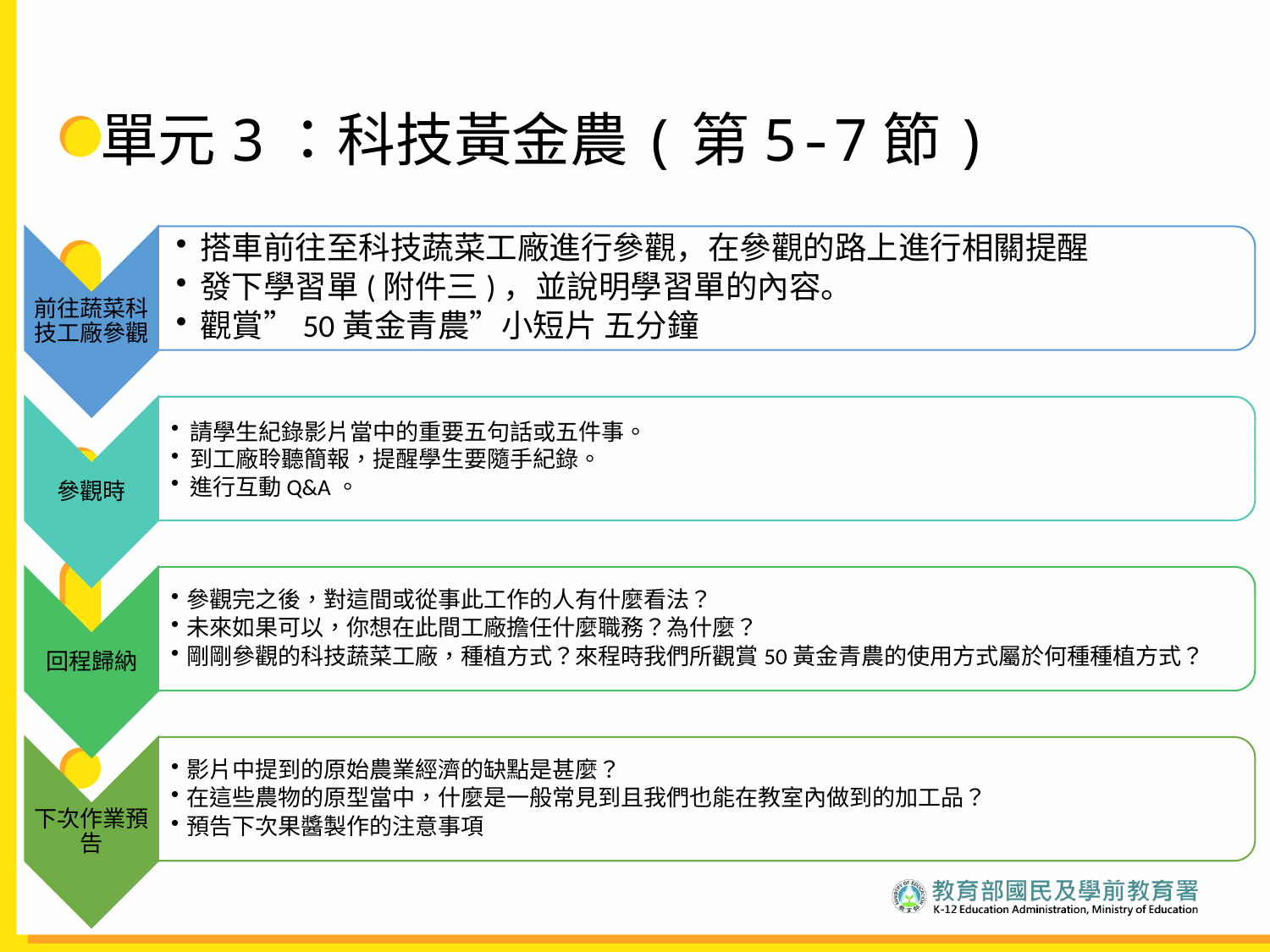

# 單元3：科技黃金農(第5-7節)
前往蔬菜科技工廠參觀
搭車前往至科技蔬菜工廠進行參觀，在參觀的路上進行相關提醒
發下學習單(附件三)，並說明學習單的內容。
觀賞”50黃金青農”小短片 五分鐘
參觀時
 請學生紀錄影片當中的重要五句話或五件事。
 到工廠聆聽簡報，提醒學生要隨手紀錄。
 進行互動Q&A。
回程歸納
參觀完之後，對這間或從事此工作的人有什麼看法？
未來如果可以，你想在此間工廠擔任什麼職務？為什麼？
剛剛參觀的科技蔬菜工廠，種植方式？來程時我們所觀賞50黃金青農的使用方式屬於何種種植方式？
下次作業預告
影片中提到的原始農業經濟的缺點是甚麼？
在這些農物的原型當中，什麼是一般常見到且我們也能在教室內做到的加工品？
預告下次果醬製作的注意事項